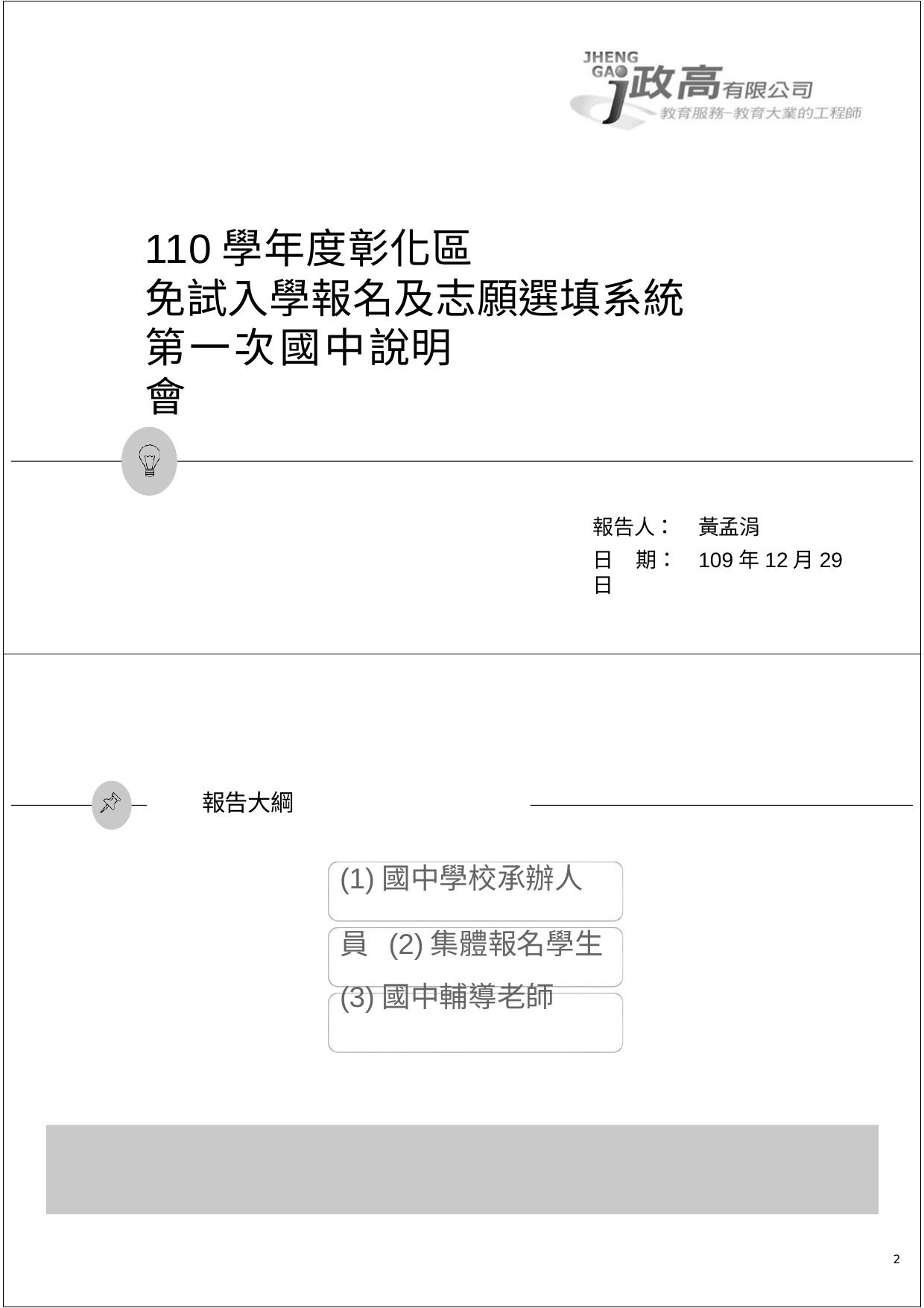

# 110學年度彰化區
免試入學報名及志願選填系統
第一次國中說明會

報告人：	黃孟涓
日	期：	109年12月29日

報告大綱

(1)國中學校承辦人員  (2)集體報名學生

(3)國中輔導老師

2